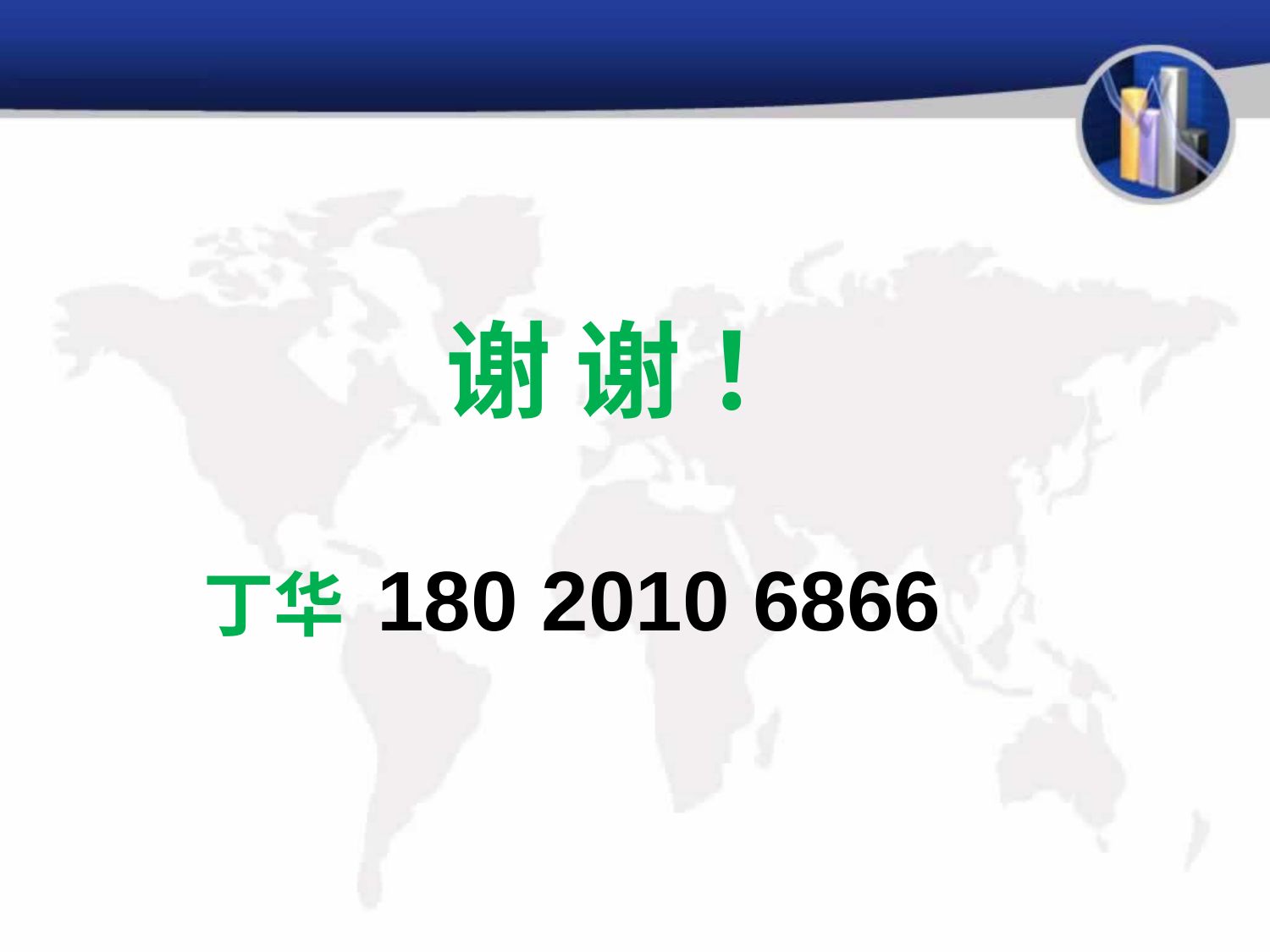

谢 谢 ！

丁华 180 2010 6866